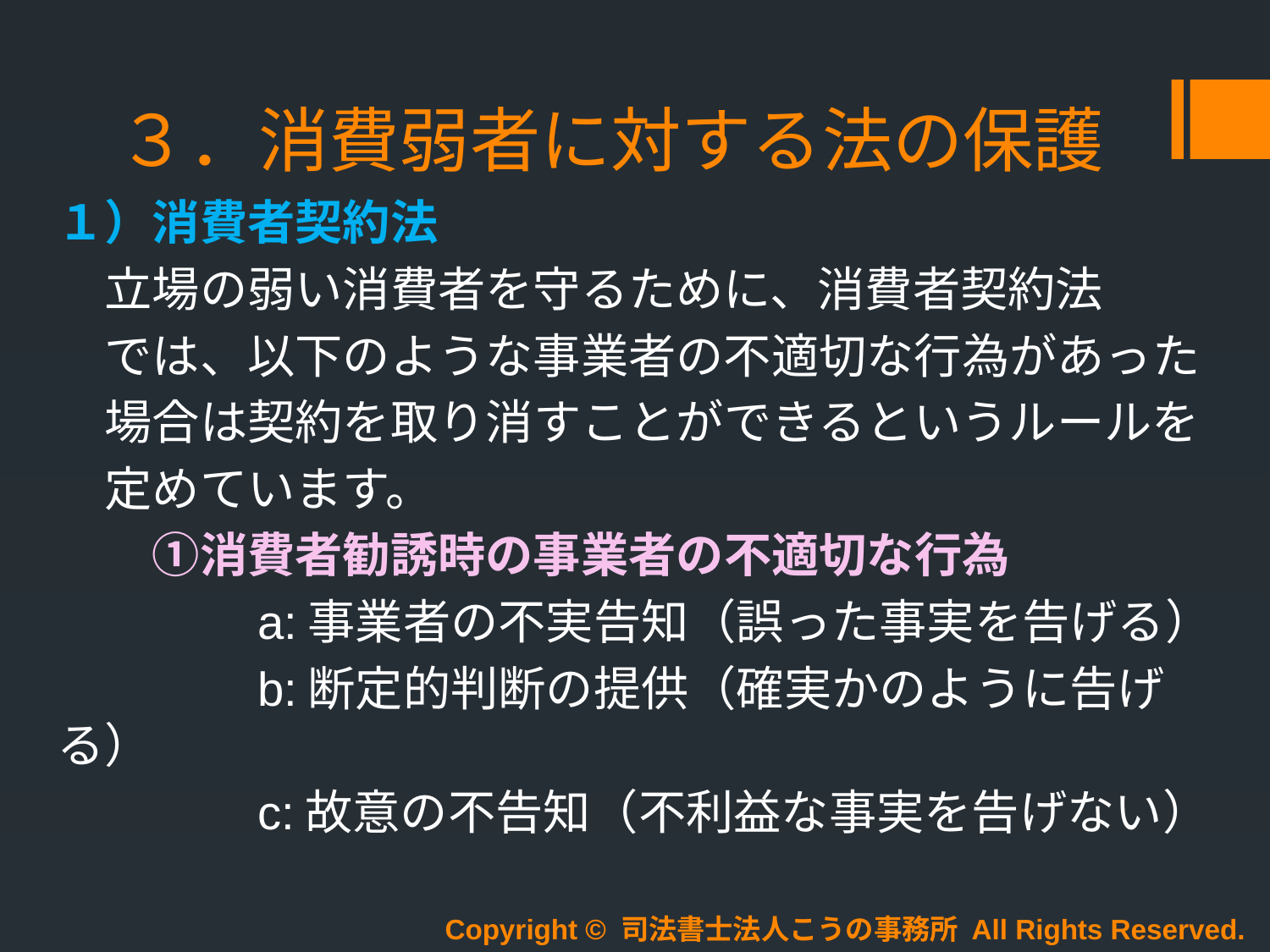

# ３．消費弱者に対する法の保護
１）消費者契約法
　立場の弱い消費者を守るために、消費者契約法
　では、以下のような事業者の不適切な行為があった
　場合は契約を取り消すことができるというルールを
　定めています。
　　①消費者勧誘時の事業者の不適切な行為
　　　　a:事業者の不実告知（誤った事実を告げる）
　　　　b:断定的判断の提供（確実かのように告げる）
　　　　c:故意の不告知（不利益な事実を告げない）
Copyright © 司法書士法人こうの事務所 All Rights Reserved.